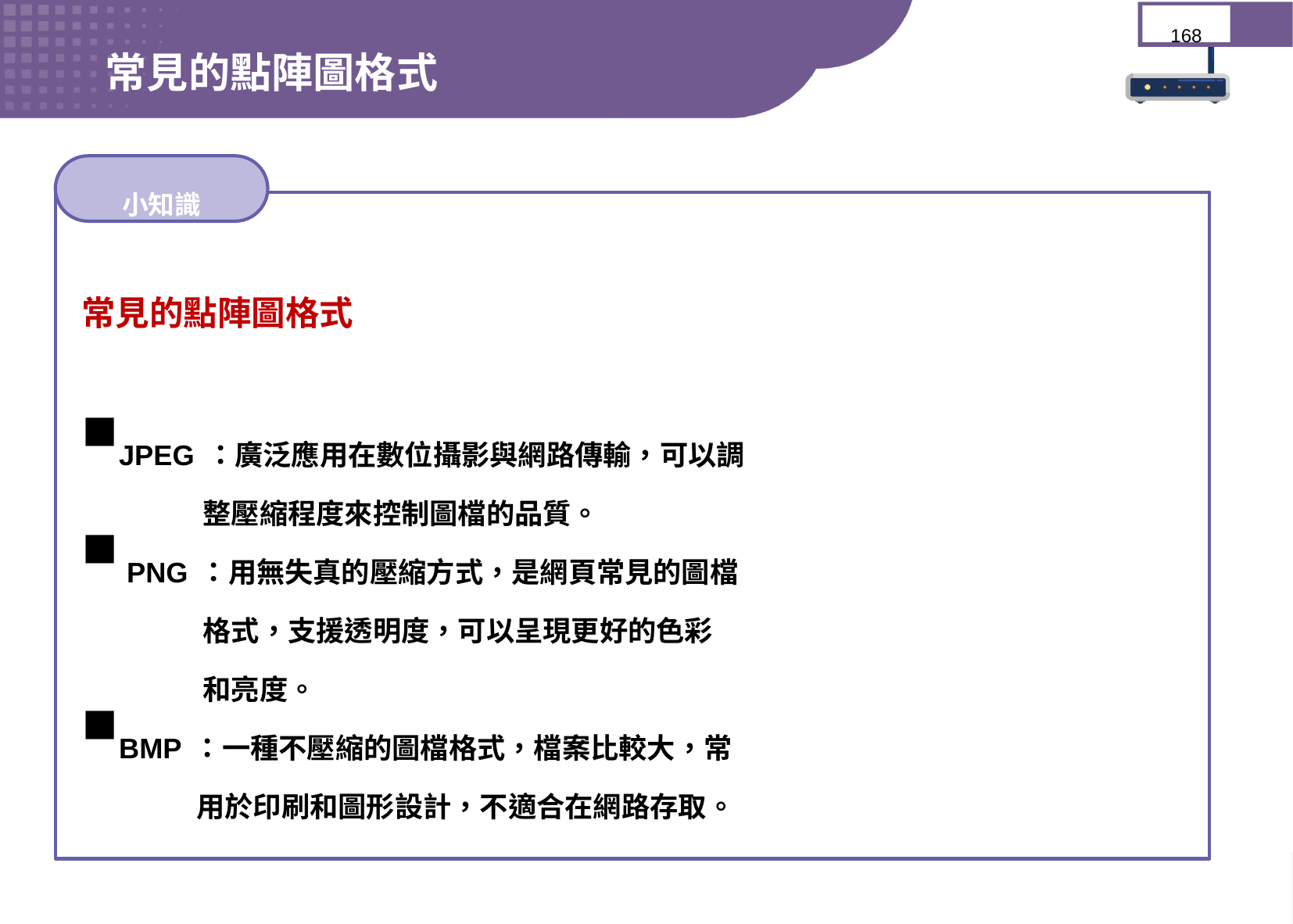

常見的點陣圖格式

168
小知識

常見的點陣圖格式

JPEG：廣泛應用在數位攝影與網路傳輸，可以調
                 整壓縮程度來控制圖檔的品質。
 PNG：用無失真的壓縮方式，是網頁常見的圖檔
                 格式，支援透明度，可以呈現更好的色彩
                 和亮度。
BMP：一種不壓縮的圖檔格式，檔案比較大，常
                用於印刷和圖形設計，不適合在網路存取。